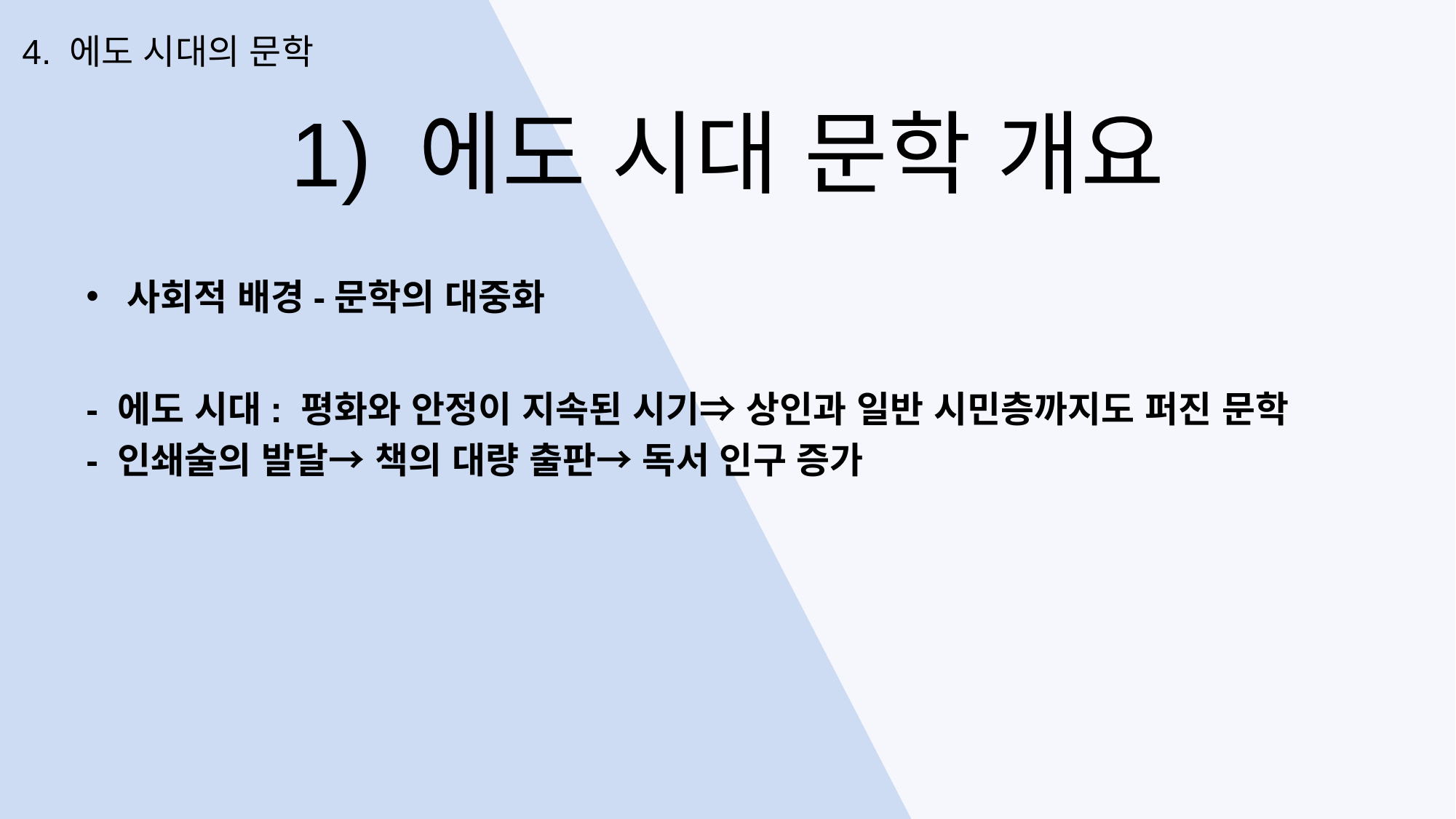

4. 에도 시대의 문학
1) 에도 시대 문학 개요
사회적 배경-문학의 대중화

- 에도 시대: 평화와 안정이 지속된 시기⇒ 상인과 일반 시민층까지도 퍼진 문학
- 인쇄술의 발달→ 책의 대량 출판→ 독서 인구 증가